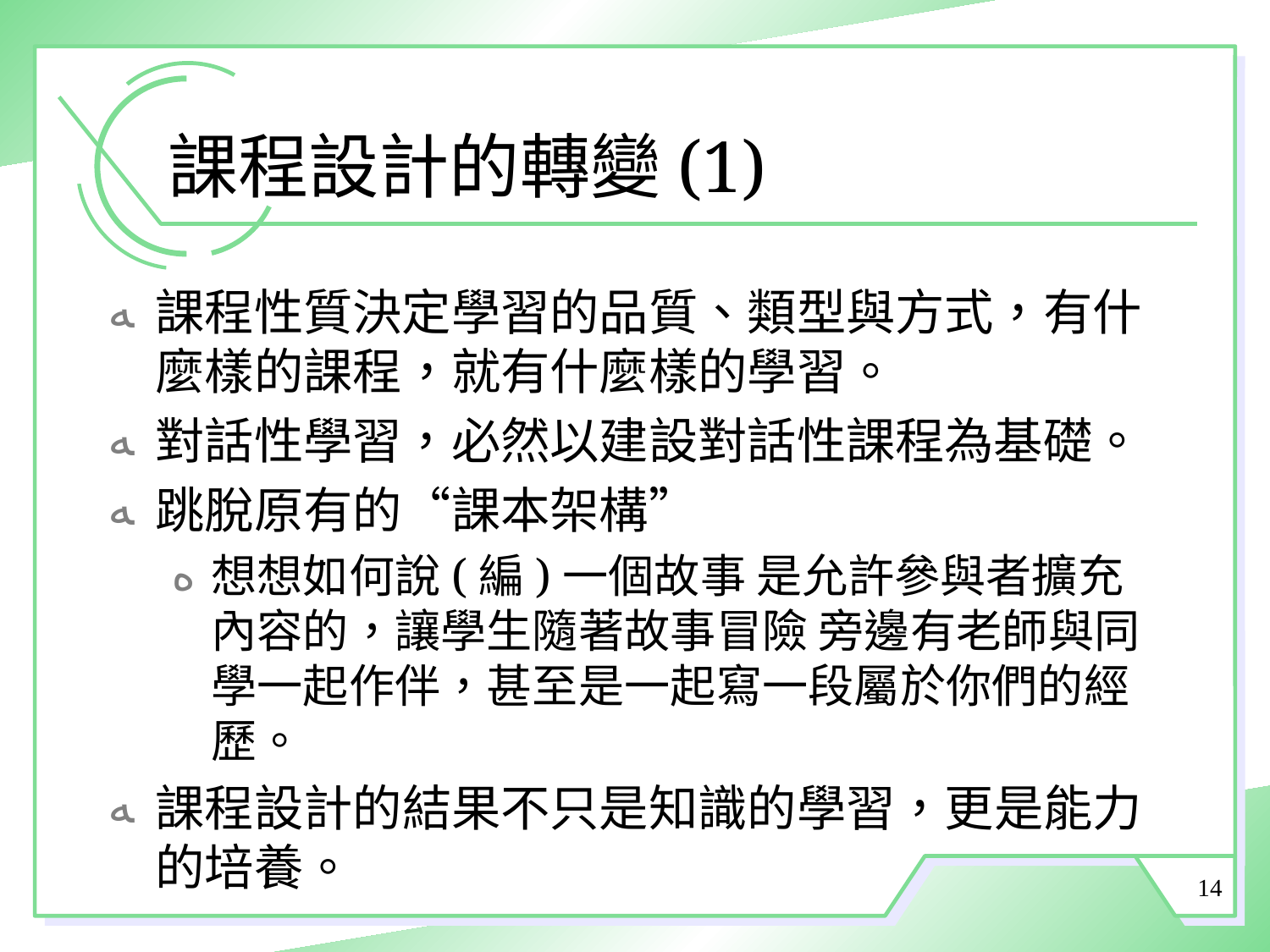

# 課程設計的轉變(1)
課程性質決定學習的品質、類型與方式，有什麼樣的課程，就有什麼樣的學習。
對話性學習，必然以建設對話性課程為基礎。
跳脫原有的“課本架構”
想想如何說(編)一個故事 是允許參與者擴充內容的，讓學生隨著故事冒險 旁邊有老師與同學一起作伴，甚至是一起寫一段屬於你們的經歷。
課程設計的結果不只是知識的學習，更是能力的培養。
14